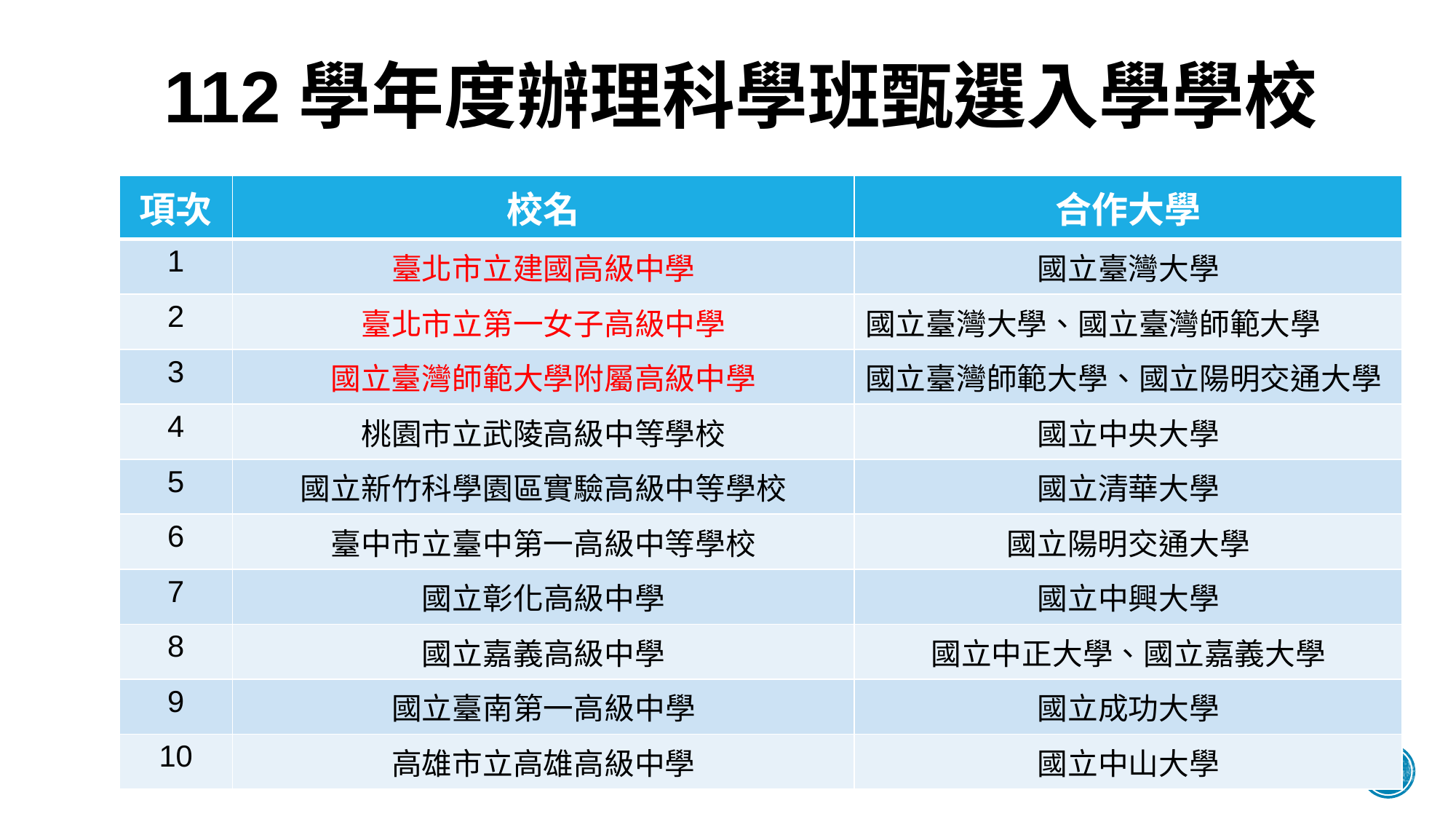

# 112學年度辦理科學班甄選入學學校
| 項次 | 校名 | 合作大學 |
| --- | --- | --- |
| 1 | 臺北市立建國高級中學 | 國立臺灣大學 |
| 2 | 臺北市立第一女子高級中學 | 國立臺灣大學、國立臺灣師範大學 |
| 3 | 國立臺灣師範大學附屬高級中學 | 國立臺灣師範大學、國立陽明交通大學 |
| 4 | 桃園市立武陵高級中等學校 | 國立中央大學 |
| 5 | 國立新竹科學園區實驗高級中等學校 | 國立清華大學 |
| 6 | 臺中市立臺中第一高級中等學校 | 國立陽明交通大學 |
| 7 | 國立彰化高級中學 | 國立中興大學 |
| 8 | 國立嘉義高級中學 | 國立中正大學、國立嘉義大學 |
| 9 | 國立臺南第一高級中學 | 國立成功大學 |
| 10 | 高雄市立高雄高級中學 | 國立中山大學 |